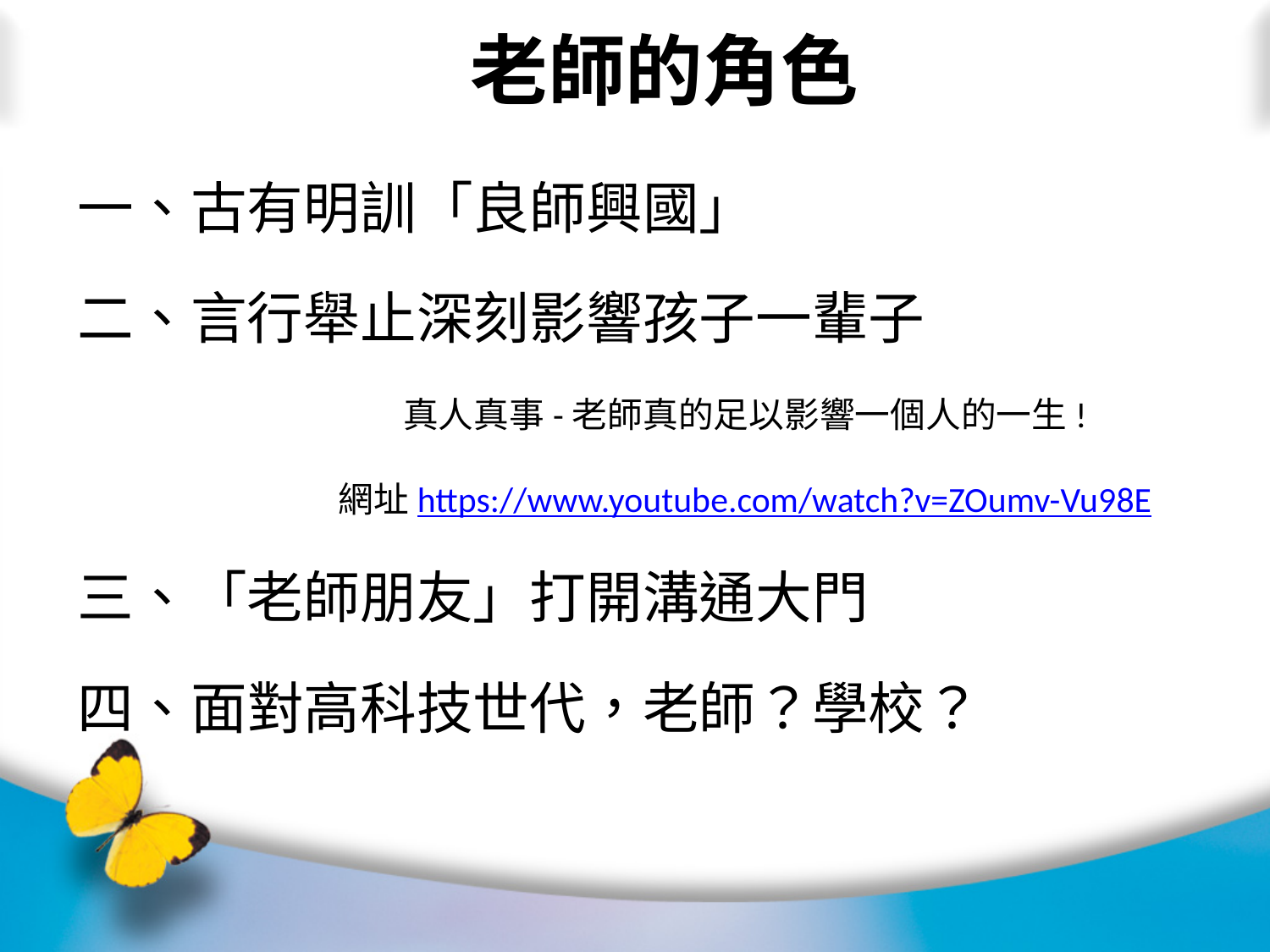

# 老師的角色
一、古有明訓「良師興國」
二、言行舉止深刻影響孩子一輩子
真人真事-老師真的足以影響一個人的一生!
網址https://www.youtube.com/watch?v=ZOumv-Vu98E
三、「老師朋友」打開溝通大門
四、面對高科技世代，老師？學校？